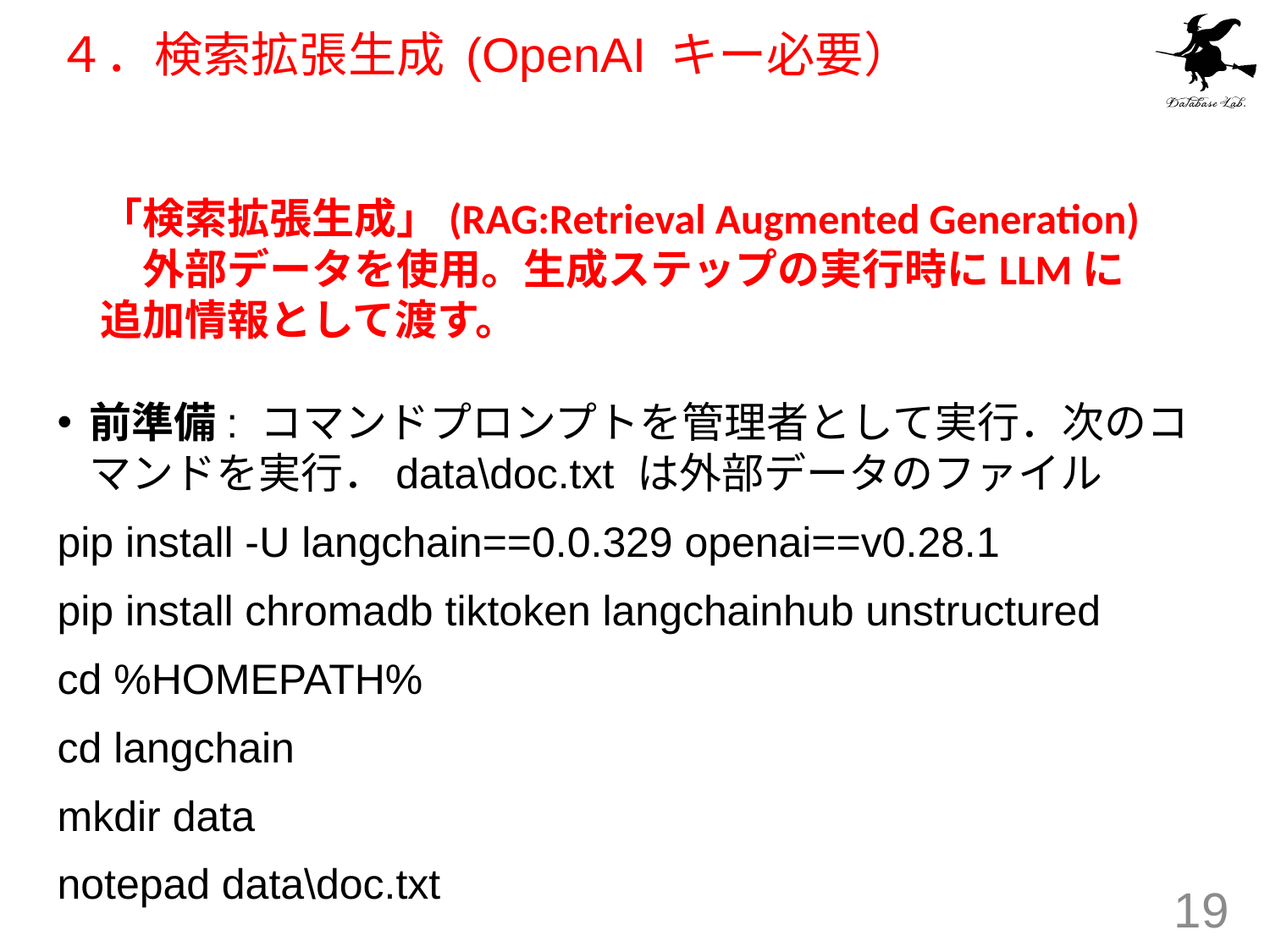

# ４．検索拡張生成 (OpenAI キー必要）
「検索拡張生成」(RAG:Retrieval Augmented Generation)
　外部データを使用。生成ステップの実行時にLLMに
追加情報として渡す。
前準備: コマンドプロンプトを管理者として実行．次のコマンドを実行．data\doc.txt は外部データのファイル
pip install -U langchain==0.0.329 openai==v0.28.1
pip install chromadb tiktoken langchainhub unstructured
cd %HOMEPATH%
cd langchain
mkdir data
notepad data\doc.txt

19